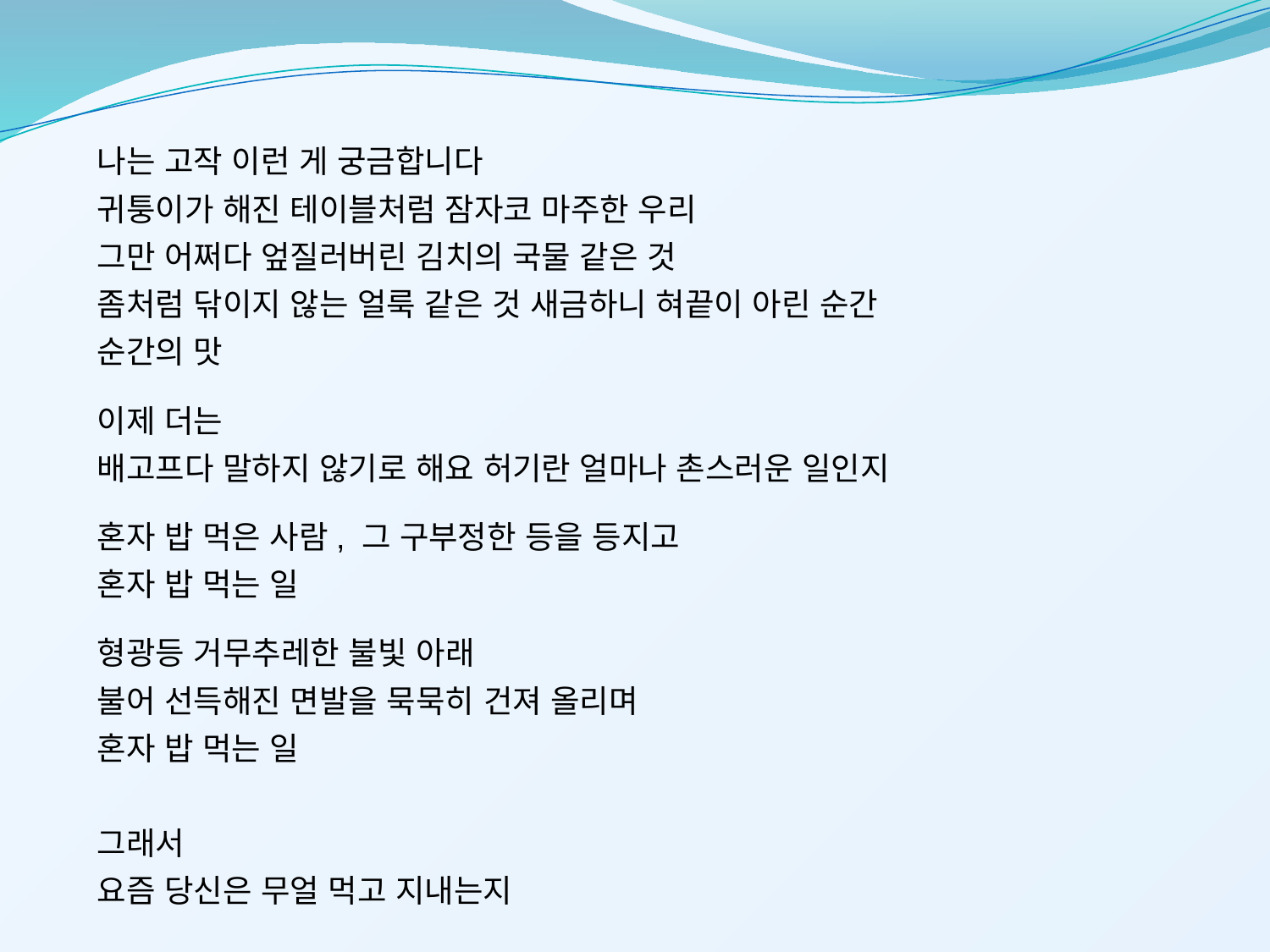

나는 고작 이런 게 궁금합니다
귀퉁이가 해진 테이블처럼 잠자코 마주한 우리
그만 어쩌다 엎질러버린 김치의 국물 같은 것
좀처럼 닦이지 않는 얼룩 같은 것 새금하니 혀끝이 아린 순간
순간의 맛

이제 더는
배고프다 말하지 않기로 해요 허기란 얼마나 촌스러운 일인지

혼자 밥 먹은 사람, 그 구부정한 등을 등지고
혼자 밥 먹는 일

형광등 거무추레한 불빛 아래
불어 선득해진 면발을 묵묵히 건져 올리며
혼자 밥 먹는 일

그래서
요즘 당신은 무얼 먹고 지내는지